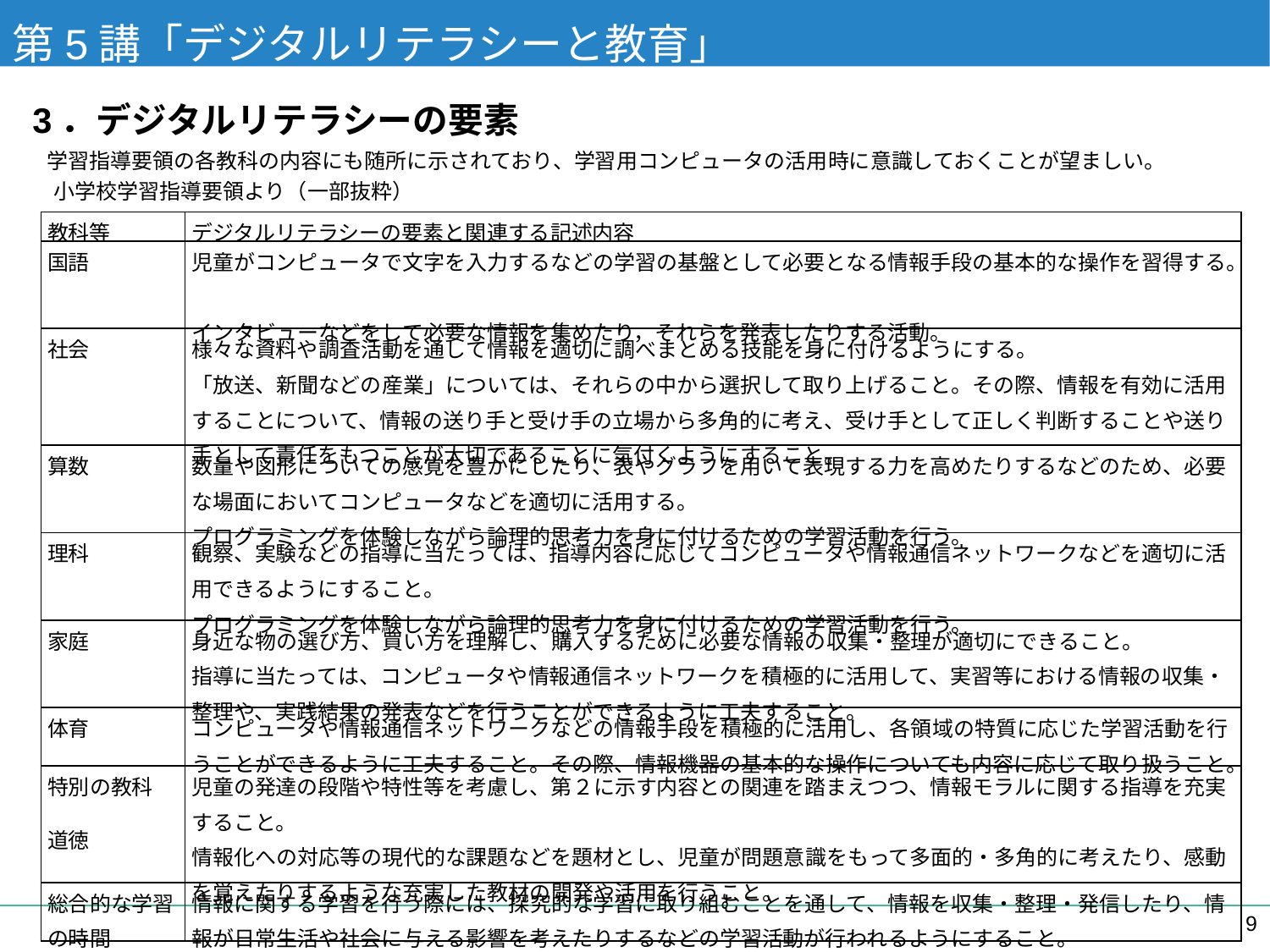

第5講「デジタルリテラシーと教育」
3．デジタルリテラシーの要素
学習指導要領の各教科の内容にも随所に示されており、学習用コンピュータの活用時に意識しておくことが望ましい。

小学校学習指導要領より（一部抜粋）
| 教科等 | デジタルリテラシーの要素と関連する記述内容 |
| --- | --- |
| 国語 | 児童がコンピュータで文字を入力するなどの学習の基盤として必要となる情報手段の基本的な操作を習得する。 インタビューなどをして必要な情報を集めたり，それらを発表したりする活動。 |
| 社会 | 様々な資料や調査活動を通して情報を適切に調べまとめる技能を身に付けるようにする。 「放送、新聞などの産業」については、それらの中から選択して取り上げること。その際、情報を有効に活用することについて、情報の送り手と受け手の立場から多角的に考え、受け手として正しく判断することや送り手として責任をもつことが大切であることに気付くようにすること。 |
| 算数 | 数量や図形についての感覚を豊かにしたり、表やグラフを用いて表現する力を高めたりするなどのため、必要な場面においてコンピュータなどを適切に活用する。 プログラミングを体験しながら論理的思考力を身に付けるための学習活動を行う。 |
| 理科 | 観察、実験などの指導に当たっては、指導内容に応じてコンピュータや情報通信ネットワークなどを適切に活用できるようにすること。 プログラミングを体験しながら論理的思考力を身に付けるための学習活動を行う。 |
| 家庭 | 身近な物の選び方、買い方を理解し、購入するために必要な情報の収集・整理が適切にできること。 指導に当たっては、コンピュータや情報通信ネットワークを積極的に活用して、実習等における情報の収集・整理や、実践結果の発表などを行うことができるように工夫すること。 |
| 体育 | コンピュータや情報通信ネットワークなどの情報手段を積極的に活用し、各領域の特質に応じた学習活動を行うことができるように工夫すること。その際、情報機器の基本的な操作についても内容に応じて取り扱うこと。 |
| 特別の教科 道徳 | 児童の発達の段階や特性等を考慮し、第２に示す内容との関連を踏まえつつ、情報モラルに関する指導を充実すること。 情報化への対応等の現代的な課題などを題材とし、児童が問題意識をもって多面的・多角的に考えたり、感動を覚えたりするような充実した教材の開発や活用を行うこと。 |
| 総合的な学習の時間 | 情報に関する学習を行う際には、探究的な学習に取り組むことを通して、情報を収集・整理・発信したり、情報が日常生活や社会に与える影響を考えたりするなどの学習活動が行われるようにすること。 |
9